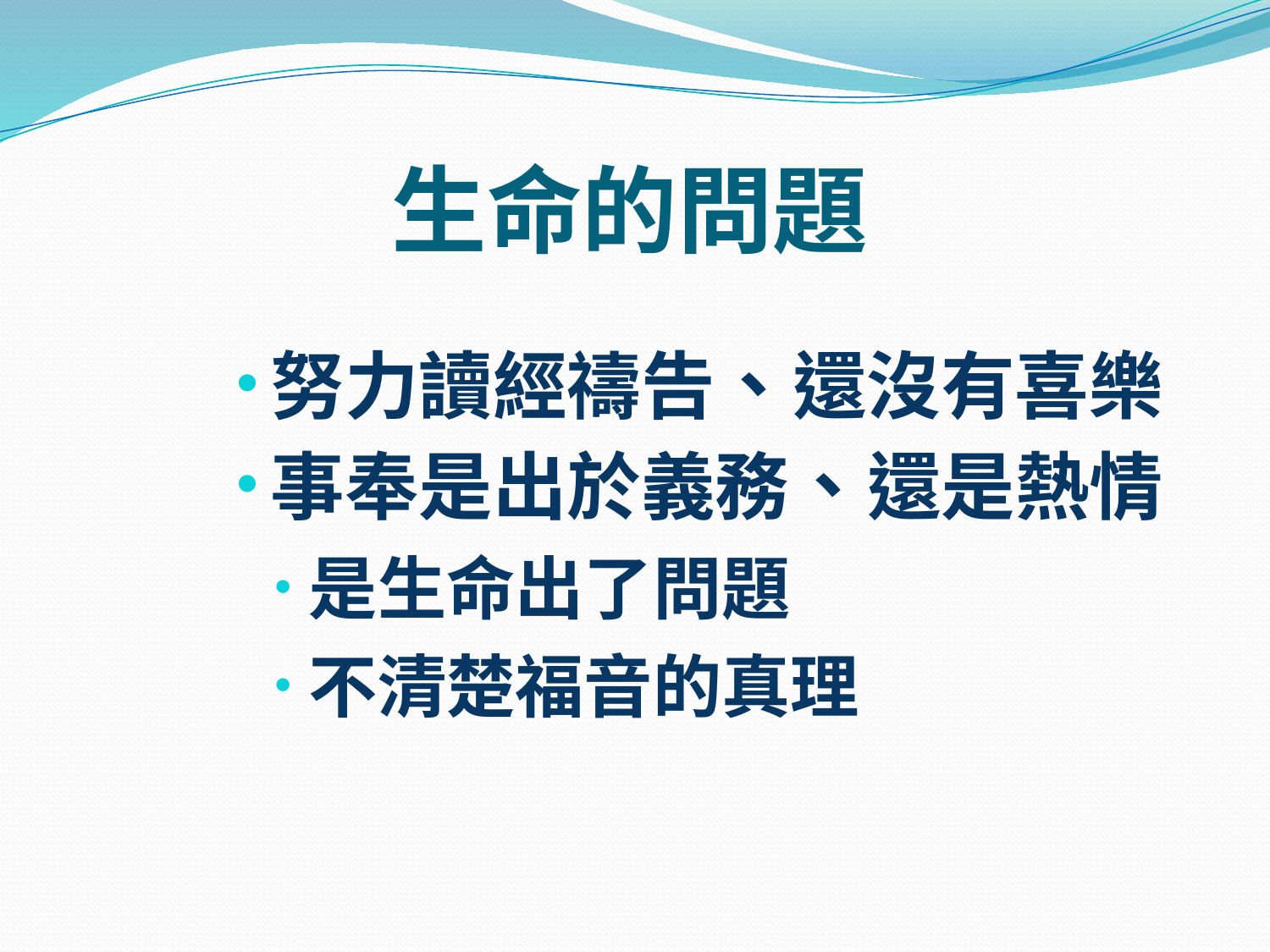

# 生命的問題
努力讀經禱告、還沒有喜樂
事奉是出於義務、還是熱情
是生命出了問題
不清楚福音的真理